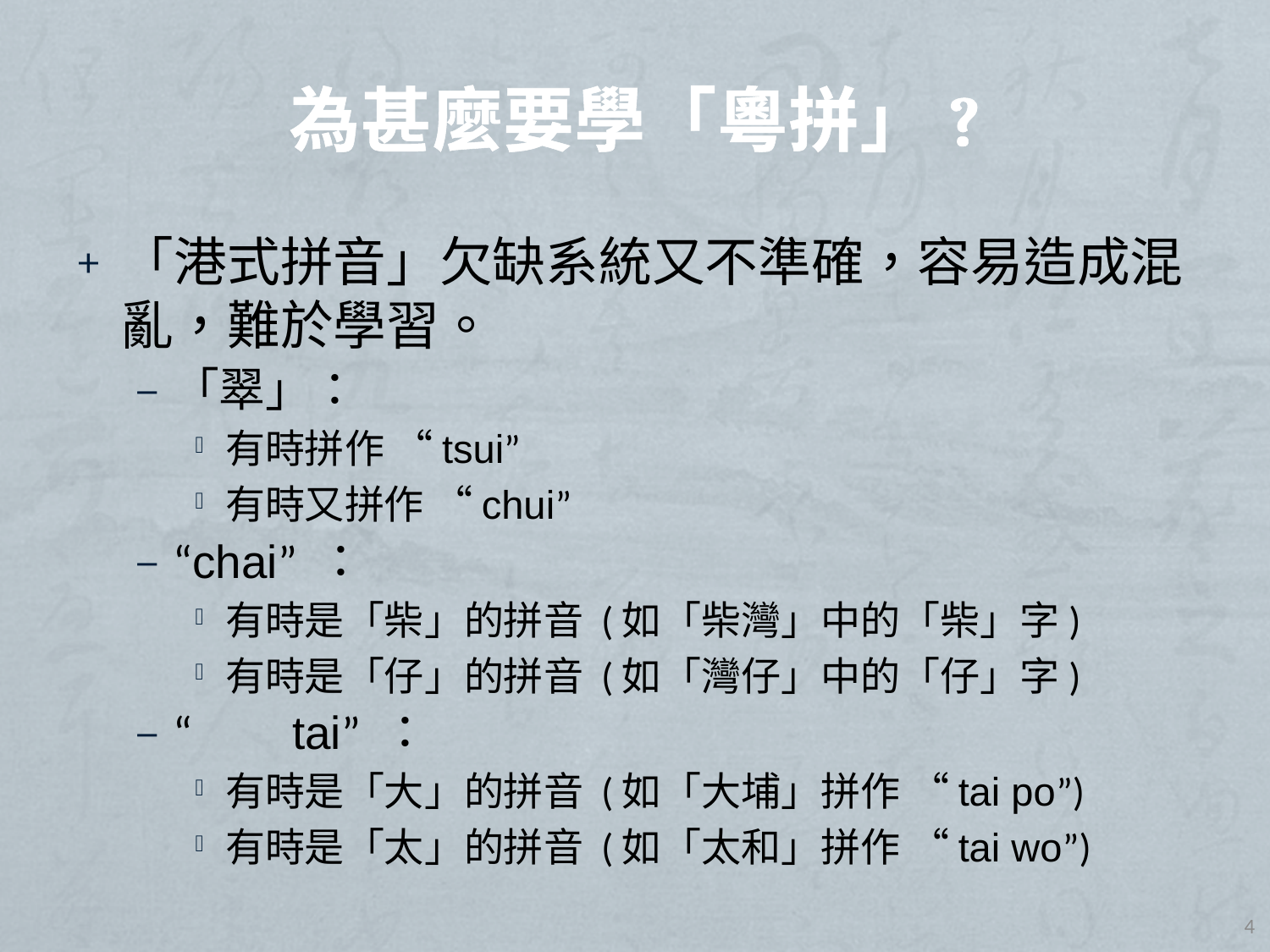

# 為甚麼要學「粵拼」?
「港式拼音」欠缺系統又不準確，容易造成混亂，難於學習。
「翠」：
有時拼作 “tsui”
有時又拼作 “chui”
“chai” ：
有時是「柴」的拼音 (如「柴灣」中的「柴」字)
有時是「仔」的拼音 (如「灣仔」中的「仔」字)
“	tai” ：
有時是「大」的拼音 (如「大埔」拼作 “tai po”)
有時是「太」的拼音 (如「太和」拼作 “tai wo”)
4